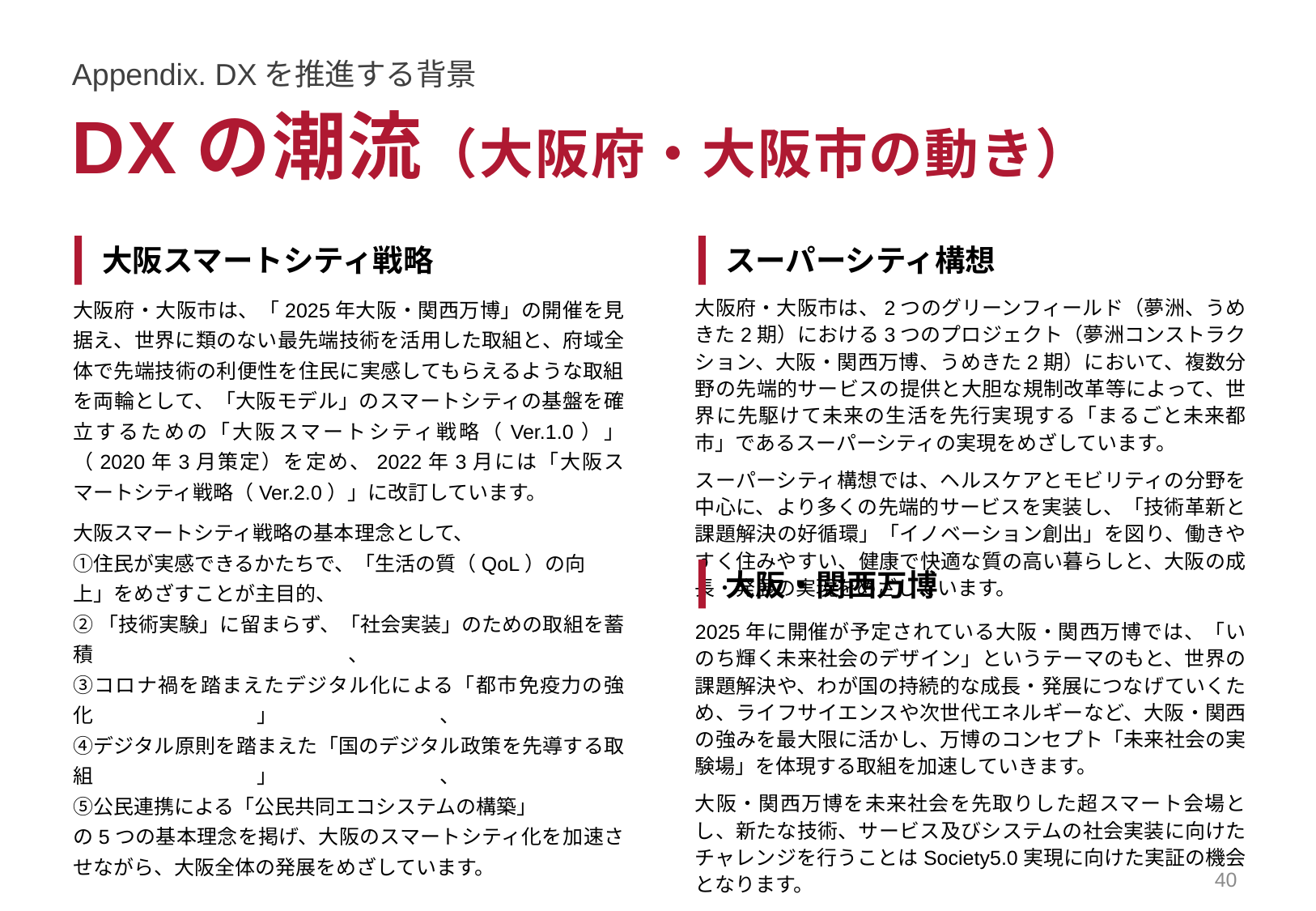

Appendix. DXを推進する背景
# DXの潮流（大阪府・大阪市の動き）
大阪スマートシティ戦略
スーパーシティ構想

大阪府・大阪市は、「2025年大阪・関西万博」の開催を見据え、世界に類のない最先端技術を活用した取組と、府域全体で先端技術の利便性を住民に実感してもらえるような取組を両輪として、「大阪モデル」のスマートシティの基盤を確立するための「大阪スマートシティ戦略（Ver.1.0）」（2020年3月策定）を定め、2022年3月には「大阪スマートシティ戦略（Ver.2.0）」に改訂しています。
大阪スマートシティ戦略の基本理念として、
①住民が実感できるかたちで、「生活の質（QoL）の向上」をめざすことが主目的、
②「技術実験」に留まらず、「社会実装」のための取組を蓄積、
③コロナ禍を踏まえたデジタル化による「都市免疫力の強化」、
④デジタル原則を踏まえた「国のデジタル政策を先導する取組」、
⑤公民連携による「公民共同エコシステムの構築」
の5つの基本理念を掲げ、大阪のスマートシティ化を加速させながら、大阪全体の発展をめざしています。
大阪府・大阪市は、2つのグリーンフィールド（夢洲、うめきた2期）における3つのプロジェクト（夢洲コンストラクション、大阪・関西万博、うめきた2期）において、複数分野の先端的サービスの提供と大胆な規制改革等によって、世界に先駆けて未来の生活を先行実現する「まるごと未来都市」であるスーパーシティの実現をめざしています。
スーパーシティ構想では、ヘルスケアとモビリティの分野を中心に、より多くの先端的サービスを実装し、「技術革新と課題解決の好循環」「イノベーション創出」を図り、働きやすく住みやすい、健康で快適な質の高い暮らしと、大阪の成長・発展の実現をめざしています。

大阪・関西万博
2025年に開催が予定されている大阪・関西万博では、「いのち輝く未来社会のデザイン」というテーマのもと、世界の課題解決や、わが国の持続的な成長・発展につなげていくため、ライフサイエンスや次世代エネルギーなど、大阪・関西の強みを最大限に活かし、万博のコンセプト「未来社会の実験場」を体現する取組を加速していきます。
大阪・関西万博を未来社会を先取りした超スマート会場とし、新たな技術、サービス及びシステムの社会実装に向けたチャレンジを行うことはSociety5.0実現に向けた実証の機会となります。
40